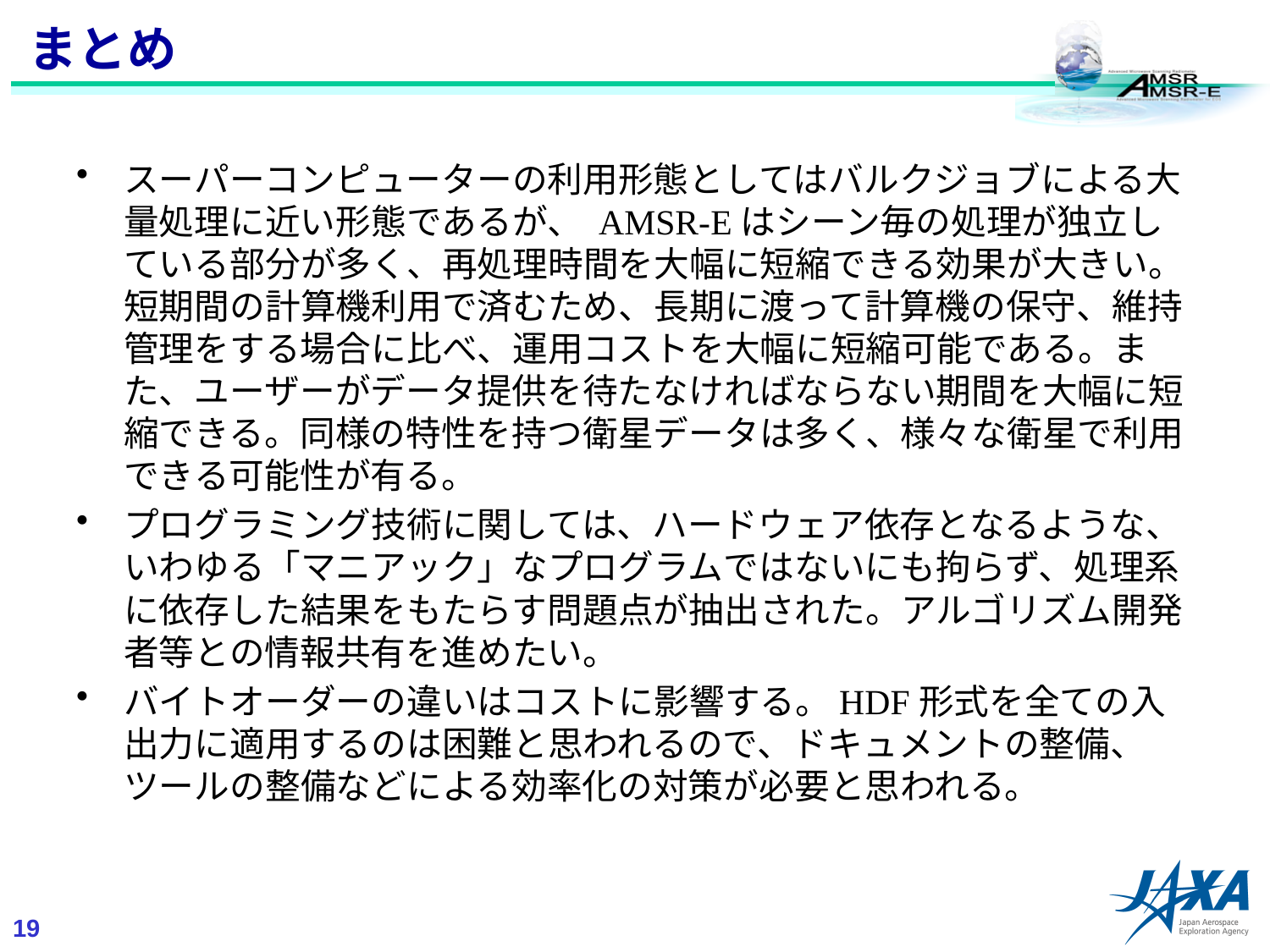

まとめ
スーパーコンピューターの利用形態としてはバルクジョブによる大量処理に近い形態であるが、 AMSR-Eはシーン毎の処理が独立している部分が多く、再処理時間を大幅に短縮できる効果が大きい。短期間の計算機利用で済むため、長期に渡って計算機の保守、維持管理をする場合に比べ、運用コストを大幅に短縮可能である。また、ユーザーがデータ提供を待たなければならない期間を大幅に短縮できる。同様の特性を持つ衛星データは多く、様々な衛星で利用できる可能性が有る。
プログラミング技術に関しては、ハードウェア依存となるような、いわゆる「マニアック」なプログラムではないにも拘らず、処理系に依存した結果をもたらす問題点が抽出された。アルゴリズム開発者等との情報共有を進めたい。
バイトオーダーの違いはコストに影響する。HDF形式を全ての入出力に適用するのは困難と思われるので、ドキュメントの整備、ツールの整備などによる効率化の対策が必要と思われる。
19